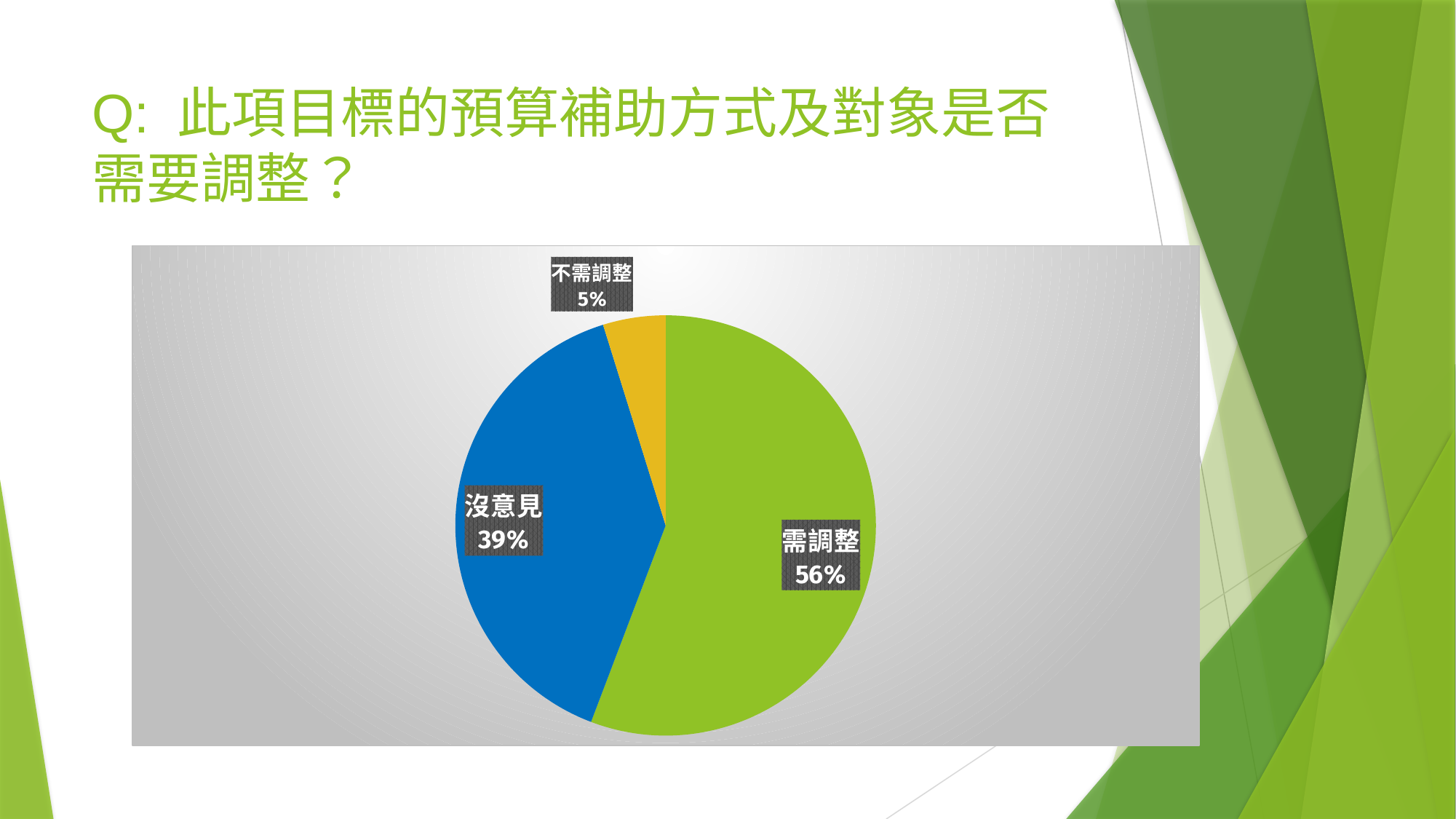

# Q: 此項目標的預算補助方式及對象是否需要調整？

### Chart

| Category | 人數 |
|---|---|
| 需調整 | 58.0 |
| 沒意見 | 41.0 |
| 不需調整 | 5.0 |